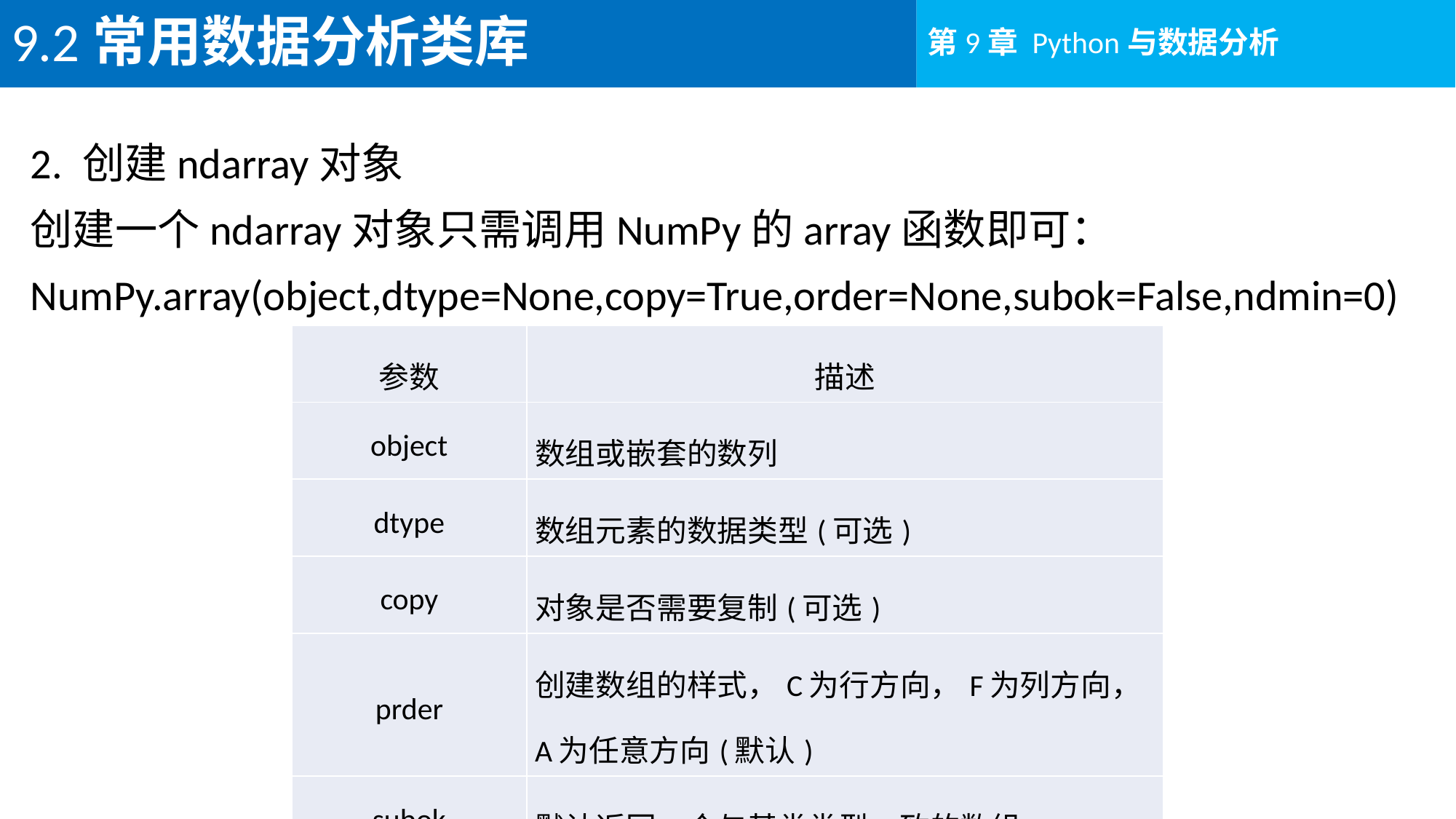

# 9.2常用数据分析类库
2. 创建ndarray对象
创建一个ndarray对象只需调用NumPy的array函数即可：
NumPy.array(object,dtype=None,copy=True,order=None,subok=False,ndmin=0)
| 参数 | 描述 |
| --- | --- |
| object | 数组或嵌套的数列 |
| dtype | 数组元素的数据类型(可选) |
| copy | 对象是否需要复制(可选) |
| prder | 创建数组的样式，C为行方向，F为列方向，A为任意方向(默认) |
| subok | 默认返回一个与基类类型一致的数组 |
| ndmin | 制定生成数组的最小维度 |